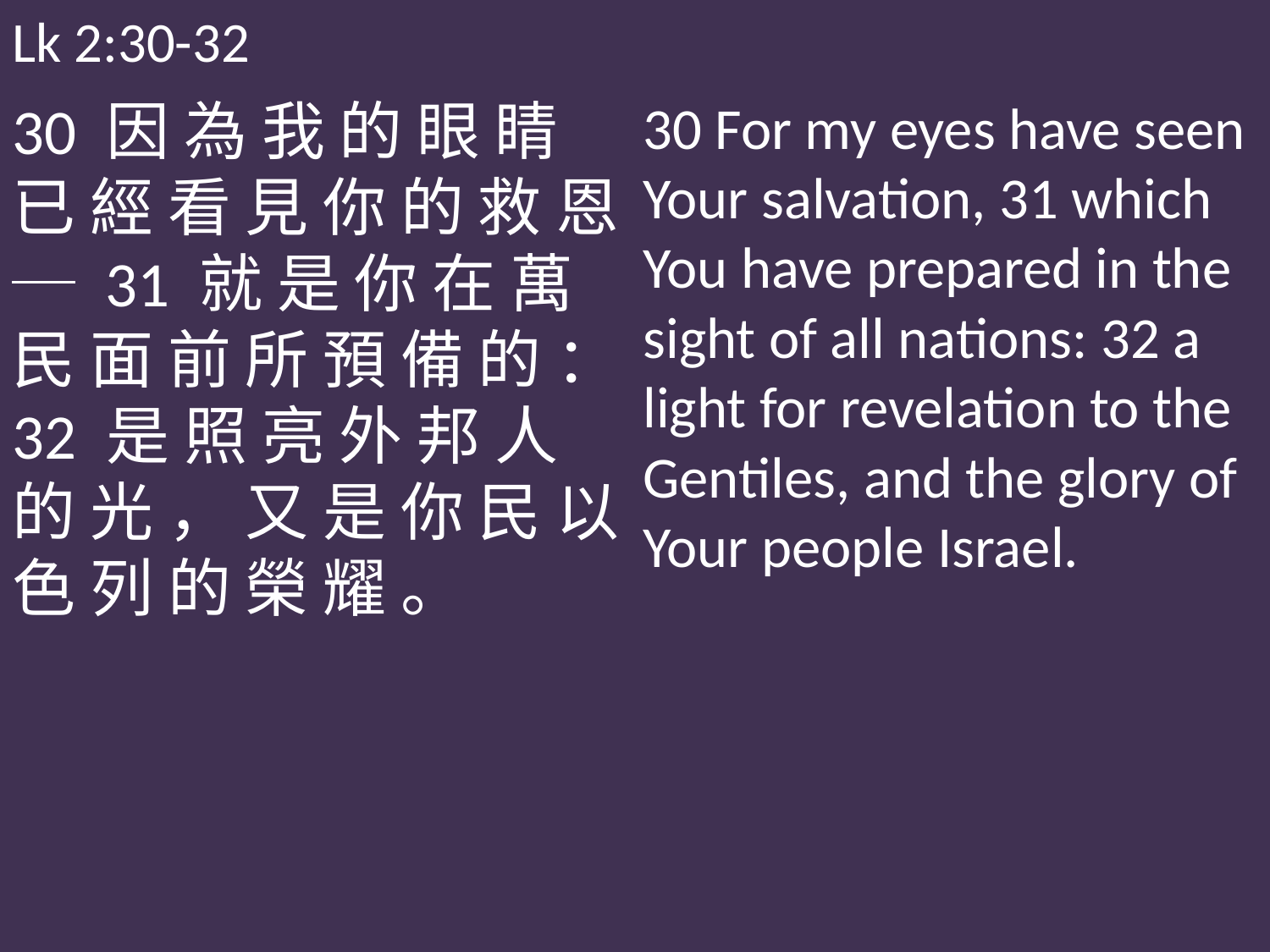

Lk 2:30-32
30 因 為 我 的 眼 睛 已 經 看 見 你 的 救 恩 ─ 31 就 是 你 在 萬 民 面 前 所 預 備 的 ：32 是 照 亮 外 邦 人 的 光 ， 又 是 你 民 以 色 列 的 榮 耀 。
30 For my eyes have seen Your salvation, 31 which You have prepared in the sight of all nations: 32 a light for revelation to the Gentiles, and the glory of Your people Israel.